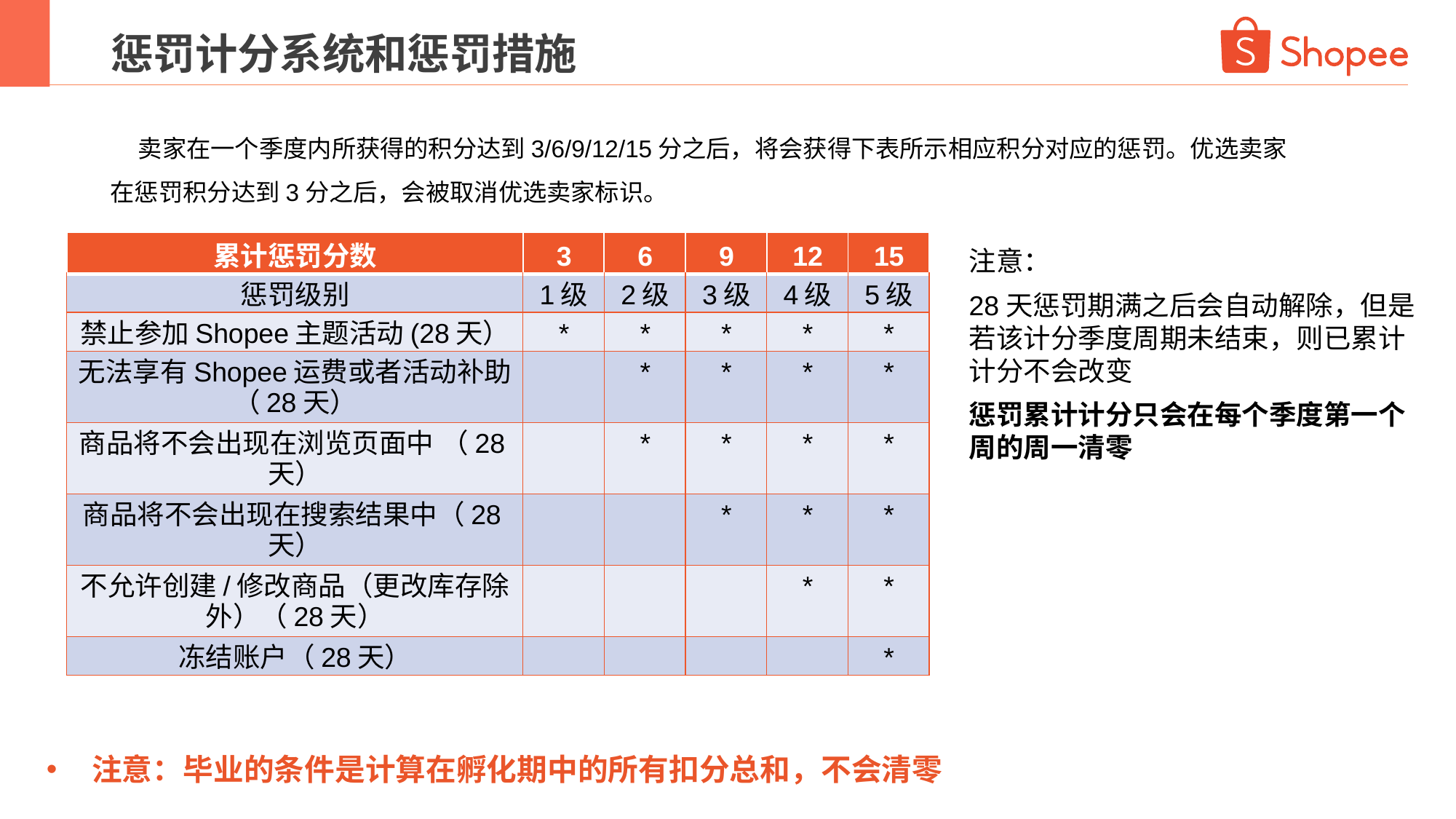

惩罚计分系统和惩罚措施
    卖家在一个季度内所获得的积分达到3/6/9/12/15分之后，将会获得下表所示相应积分对应的惩罚。优选卖家在惩罚积分达到3分之后，会被取消优选卖家标识。
| 累计惩罚分数 | 3 | 6 | 9 | 12 | 15 |
| --- | --- | --- | --- | --- | --- |
| 惩罚级别 | 1级 | 2级 | 3级 | 4级 | 5级 |
| 禁止参加Shopee主题活动(28天） | \* | \* | \* | \* | \* |
| 无法享有Shopee运费或者活动补助（28天） |  | \* | \* | \* | \* |
| 商品将不会出现在浏览页面中 （28天） |  | \* | \* | \* | \* |
| 商品将不会出现在搜索结果中（28天） |  |  | \* | \* | \* |
| 不允许创建/修改商品（更改库存除外）（28天） |  |  |  | \* | \* |
| 冻结账户（28天） |  |  |  |  | \* |
注意：
28天惩罚期满之后会自动解除，但是若该计分季度周期未结束，则已累计计分不会改变
惩罚累计计分只会在每个季度第一个周的周一清零
注意：毕业的条件是计算在孵化期中的所有扣分总和，不会清零